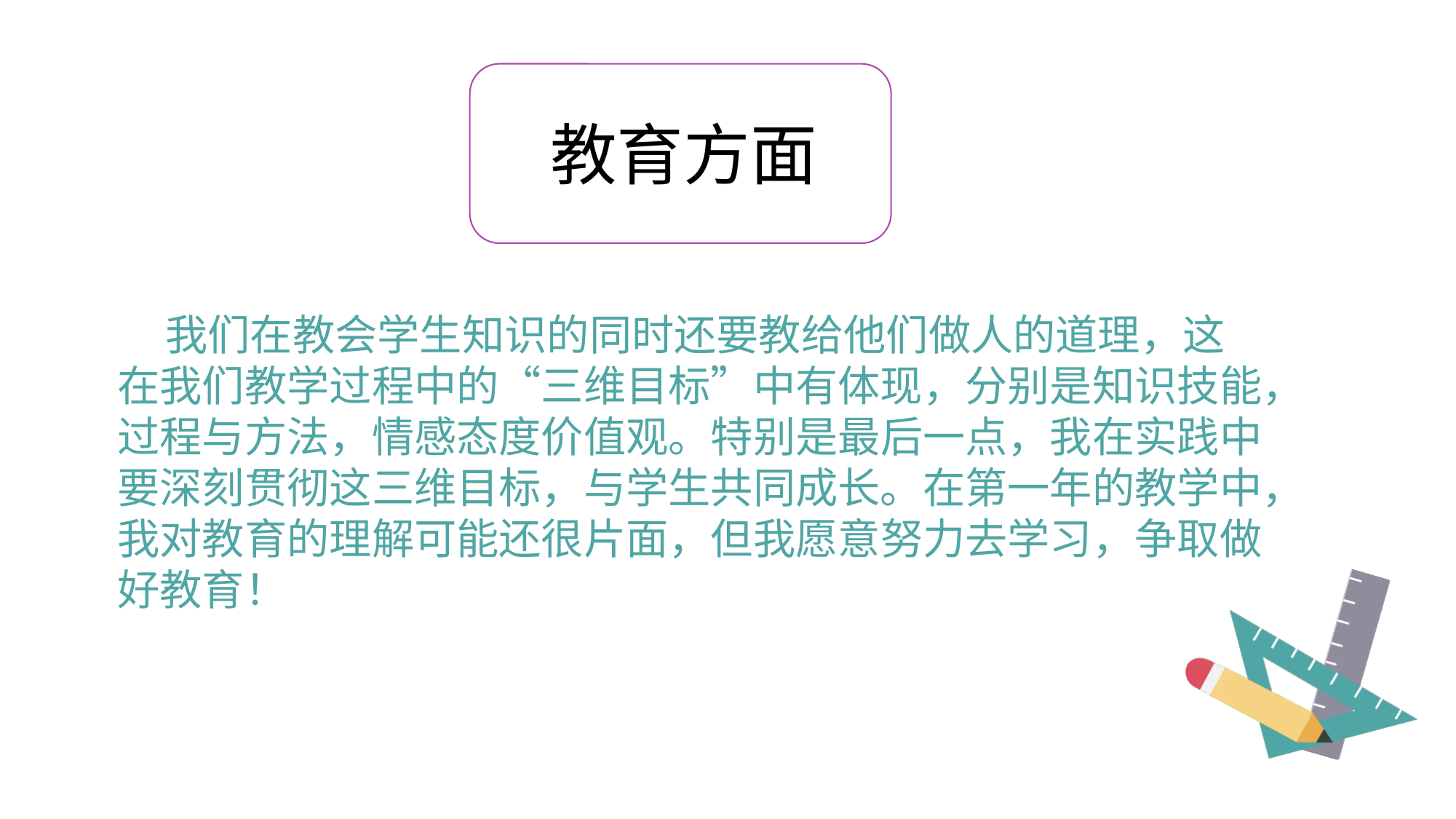

教育方面
    我们在教会学生知识的同时还要教给他们做人的道理，这在我们教学过程中的“三维目标”中有体现，分别是知识技能，过程与方法，情感态度价值观。特别是最后一点，我在实践中要深刻贯彻这三维目标，与学生共同成长。在第一年的教学中，我对教育的理解可能还很片面，但我愿意努力去学习，争取做好教育！